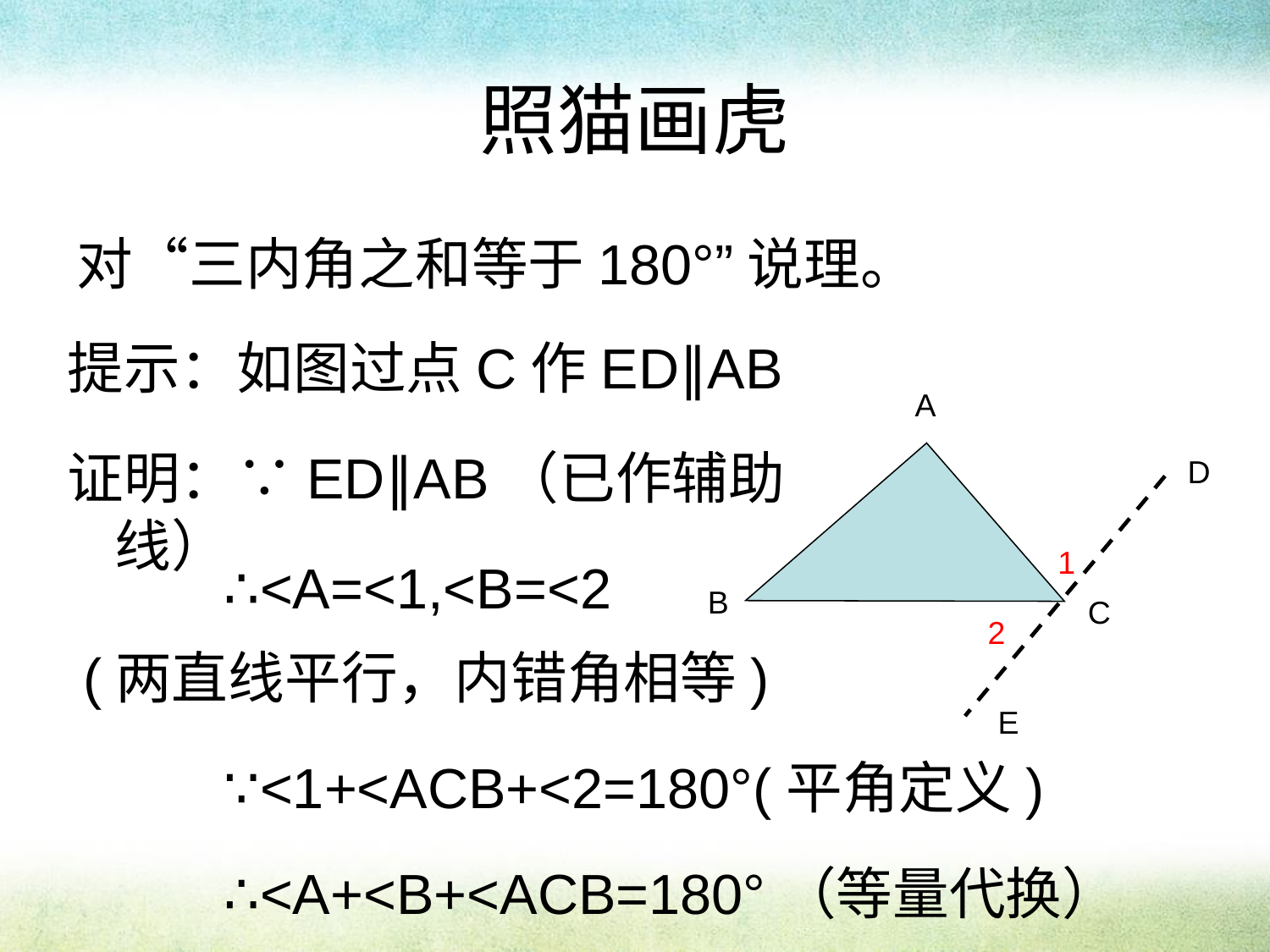

# 照猫画虎
对“三内角之和等于180°”说理。
提示：如图过点C作ED∥AB
A
证明：∵ED∥AB（已作辅助线）
D

1
          ∴<A=<1,<B=<2
B
C
2
 (两直线平行，内错角相等)
E
          ∵<1+<ACB+<2=180°(平角定义)
          ∴<A+<B+<ACB=180°（等量代换）